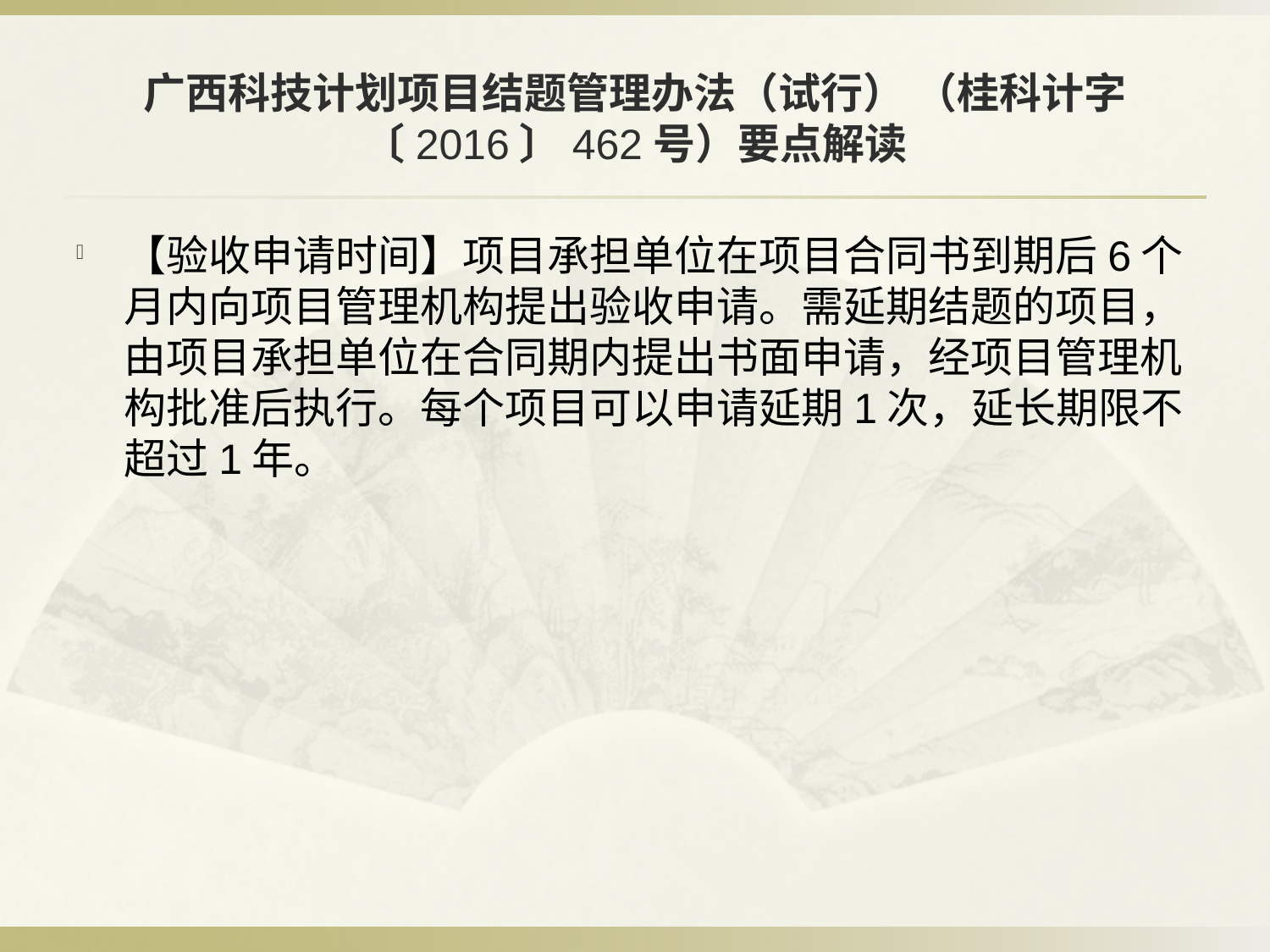

# 广西科技计划项目结题管理办法（试行） （桂科计字〔2016〕462号）要点解读
【验收申请时间】项目承担单位在项目合同书到期后6个月内向项目管理机构提出验收申请。需延期结题的项目，由项目承担单位在合同期内提出书面申请，经项目管理机构批准后执行。每个项目可以申请延期1次，延长期限不超过1年。